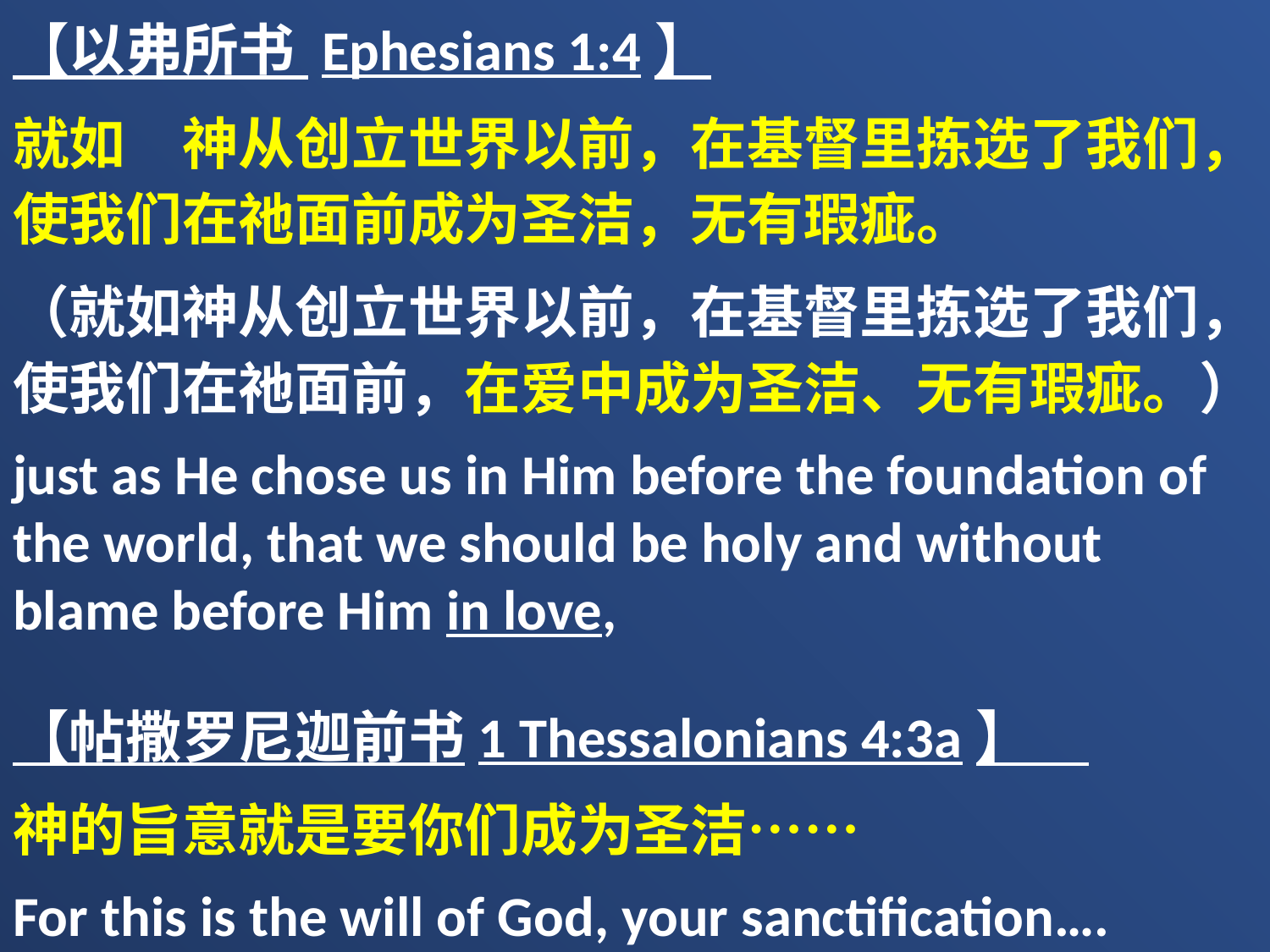

【以弗所书 Ephesians 1:4】
就如　神从创立世界以前，在基督里拣选了我们，使我们在祂面前成为圣洁，无有瑕疵。
（就如神从创立世界以前，在基督里拣选了我们，使我们在祂面前，在爱中成为圣洁、无有瑕疵。）
just as He chose us in Him before the foundation of the world, that we should be holy and without blame before Him in love,

【帖撒罗尼迦前书1 Thessalonians 4:3a】
神的旨意就是要你们成为圣洁……
For this is the will of God, your sanctification….